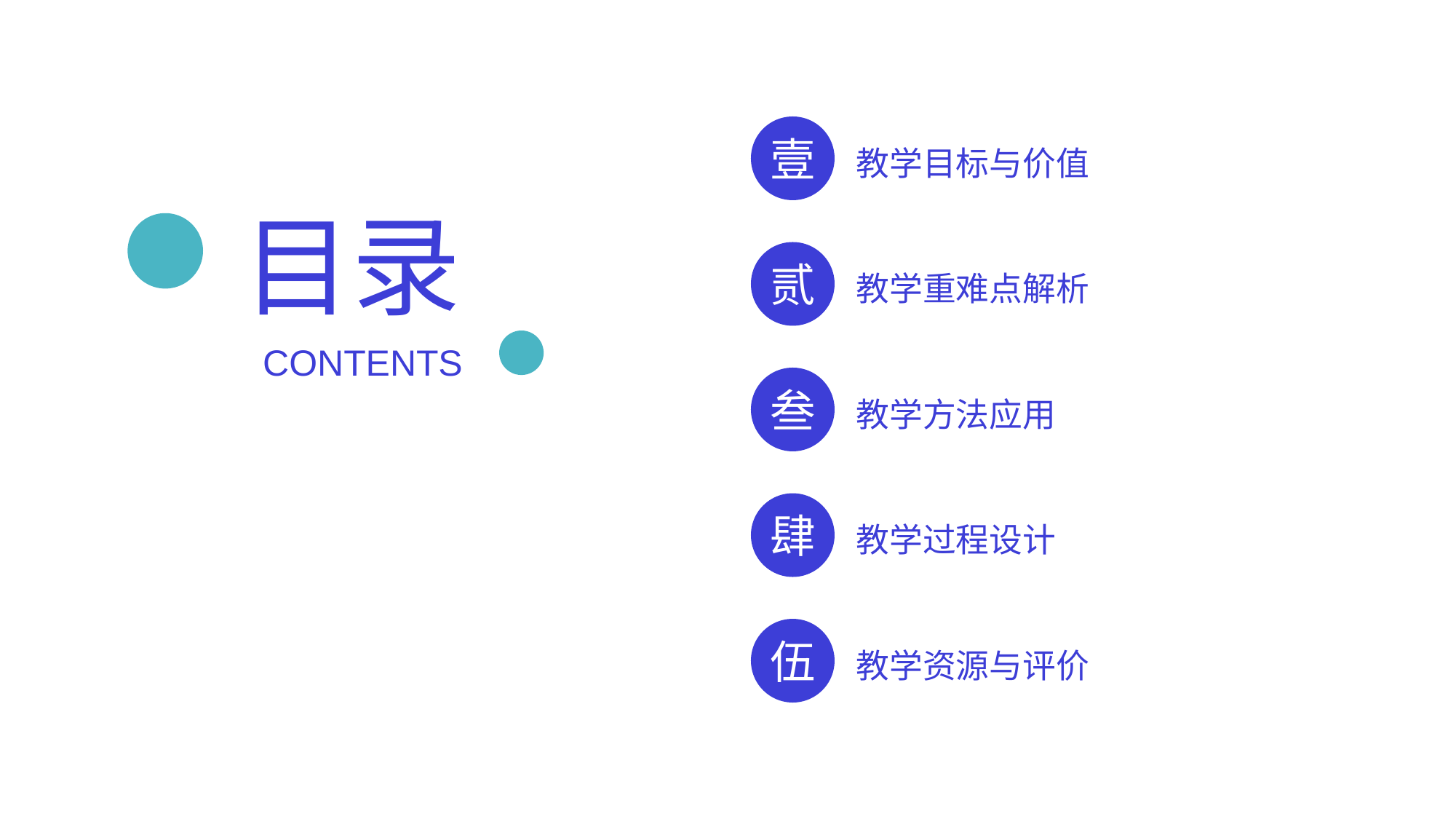

教学目标与价值

壹
目录

教学重难点解析

贰

CONTENTS
教学方法应用

叁
教学过程设计

肆
教学资源与评价

伍